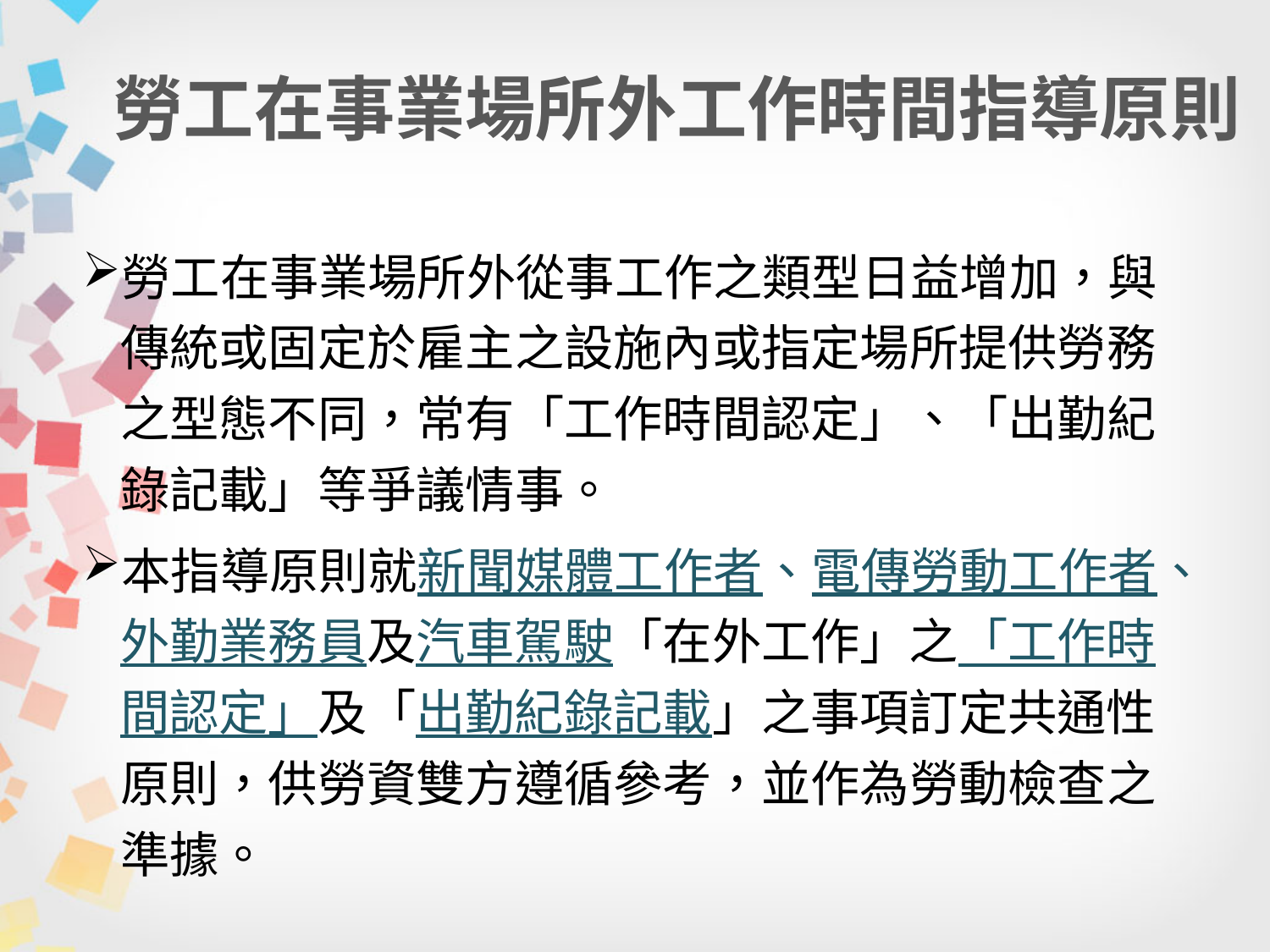

# 勞工在事業場所外工作時間指導原則
勞工在事業場所外從事工作之類型日益增加，與傳統或固定於雇主之設施內或指定場所提供勞務之型態不同，常有「工作時間認定」、「出勤紀錄記載」等爭議情事。
本指導原則就新聞媒體工作者、電傳勞動工作者、外勤業務員及汽車駕駛「在外工作」之「工作時間認定」及「出勤紀錄記載」之事項訂定共通性原則，供勞資雙方遵循參考，並作為勞動檢查之準據。